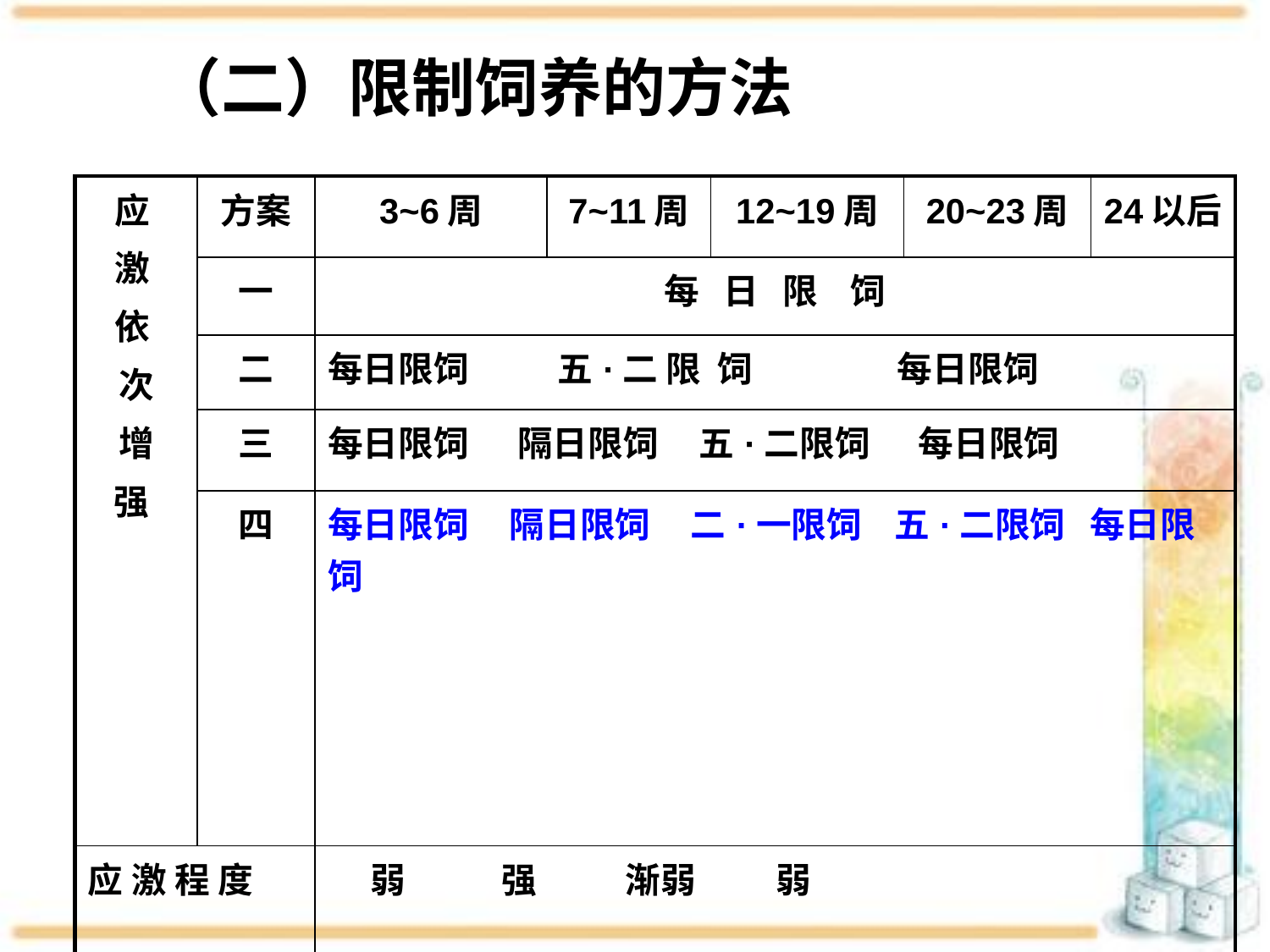

（二）限制饲养的方法
| 应 激 依 次 增 强 | 方案 | 3~6周 | 7~11周 | 12~19周 | 20~23周 | 24以后 |
| --- | --- | --- | --- | --- | --- | --- |
|  | 一 | 每 日 限 饲 |  |  |  |  |
|  | 二 | 每日限饲 五·二 限 饲 每日限饲 |  |  |  |  |
|  | 三 | 每日限饲 隔日限饲 五·二限饲 每日限饲 |  |  |  |  |
|  | 四 | 每日限饲 隔日限饲 二·一限饲 五·二限饲 每日限饲 |  |  |  |  |
| 应 激 程 度 |  | 弱 强 渐弱 弱 |  |  |  |  |